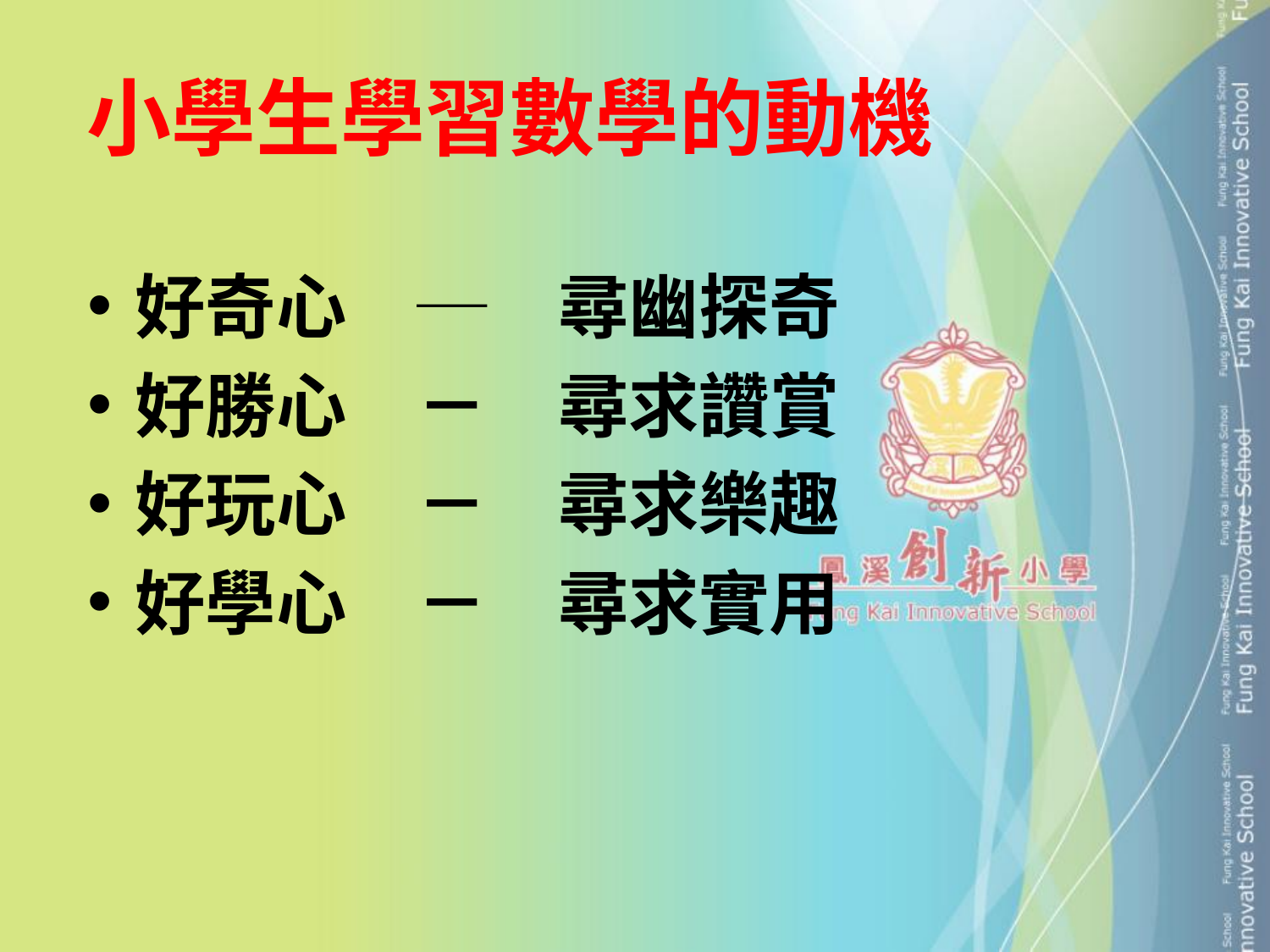

# 小學生學習數學的動機
好奇心　─　尋幽探奇
好勝心　－　尋求讚賞
好玩心　－　尋求樂趣
好學心　－　尋求實用